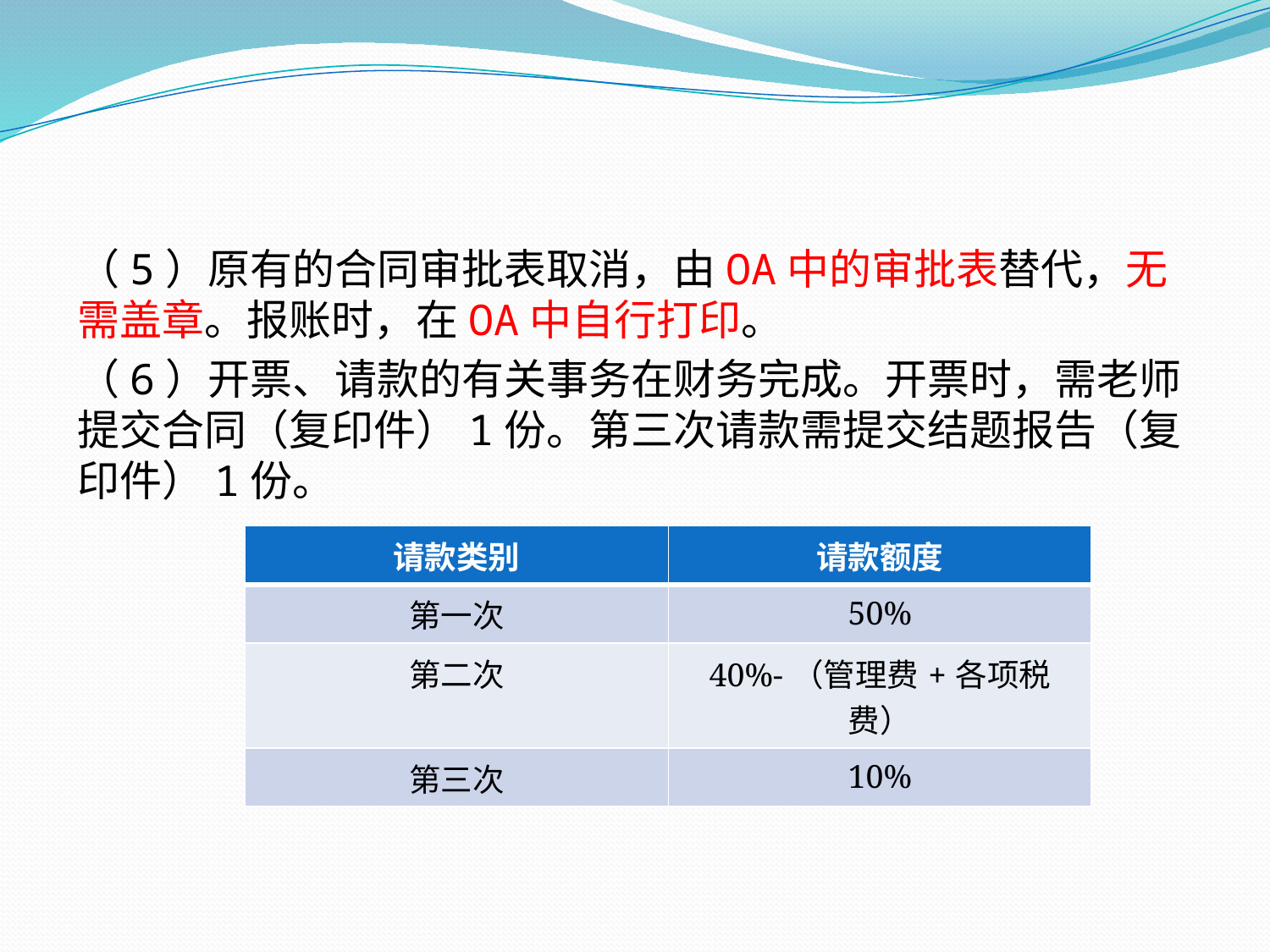

（5）原有的合同审批表取消，由OA中的审批表替代，无需盖章。报账时，在OA中自行打印。
（6）开票、请款的有关事务在财务完成。开票时，需老师提交合同（复印件）1份。第三次请款需提交结题报告（复印件）1份。

| 请款类别 | 请款额度 |
| --- | --- |
| 第一次 | 50% |
| 第二次 | 40%-（管理费+各项税费） |
| 第三次 | 10% |